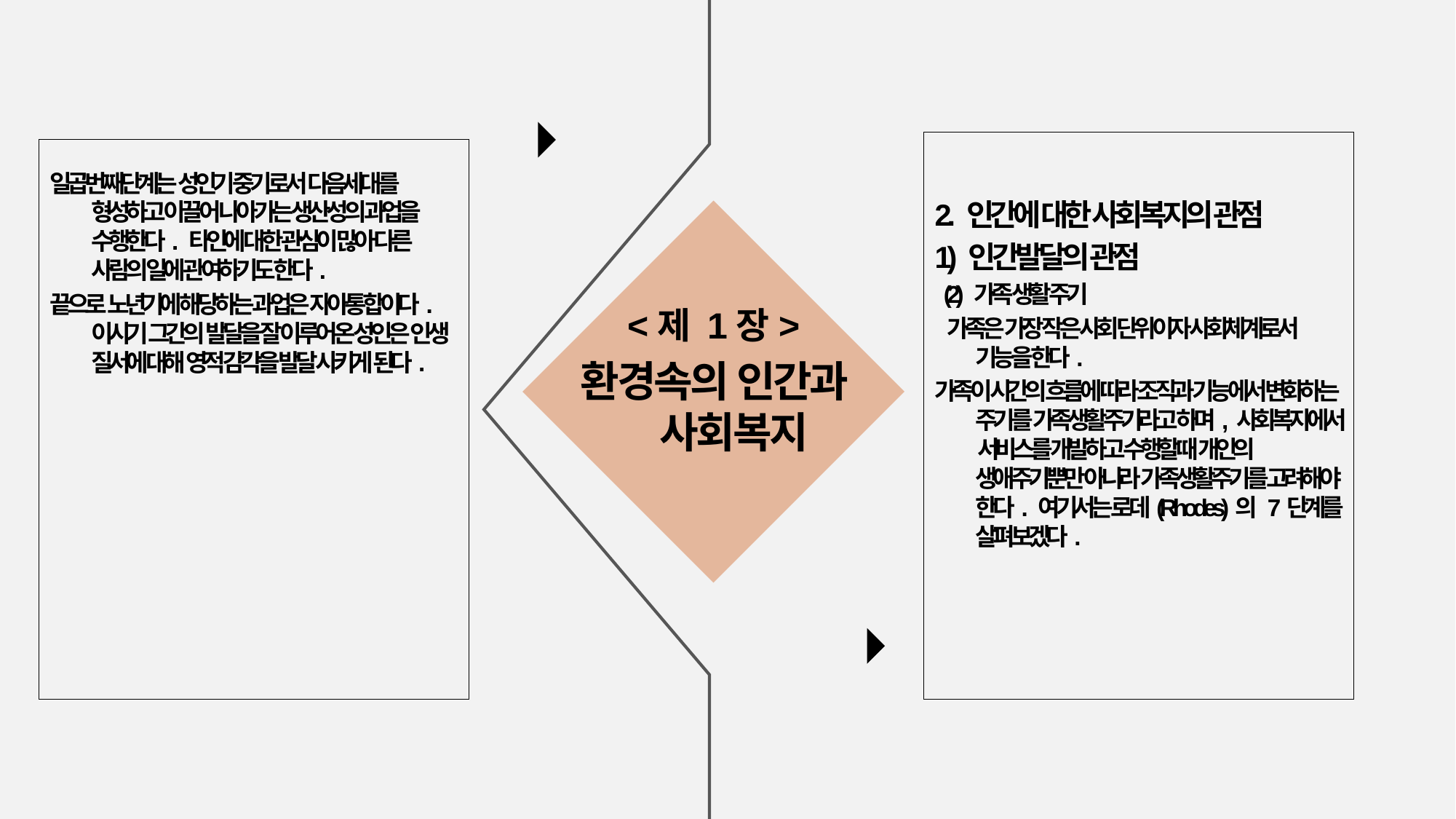

2. 인간에 대한 사회복지의 관점
1) 인간발달의 관점
  (2)  가족 생활 주기
 가족은  가장 작은 사회 단위이자 사회체계로서 기능을 한다.
가족이 시간의 흐름에 따라 조직과 기능에서 변화하는 주기를  가족생활주기라고 하며, 사회복지에서  서비스를 개발하고 수행할때  개인의 생애주기뿐만 아니라  가족생활주기를 고려해야 한다.  여기서는 로데(Rhodes)의  7단계를 살펴보겠다.

일곱번째단계는  성인기 중기로서  다음세대를 형성하고 이끌어 나아가는 생산성의 과업을 수행한다.  타인에 대한 관심이 많아 다른 사람의 일에 관여하기도 한다.
끝으로  노년기에 해당하는 과업은  자아통합이다.  이시기  그간의  발달을 잘 이루어온 성인은  인생 질서에 대해  영적 감각을 발달 시키게  된다.

<제 1장>
환경속의 인간과 사회복지
START